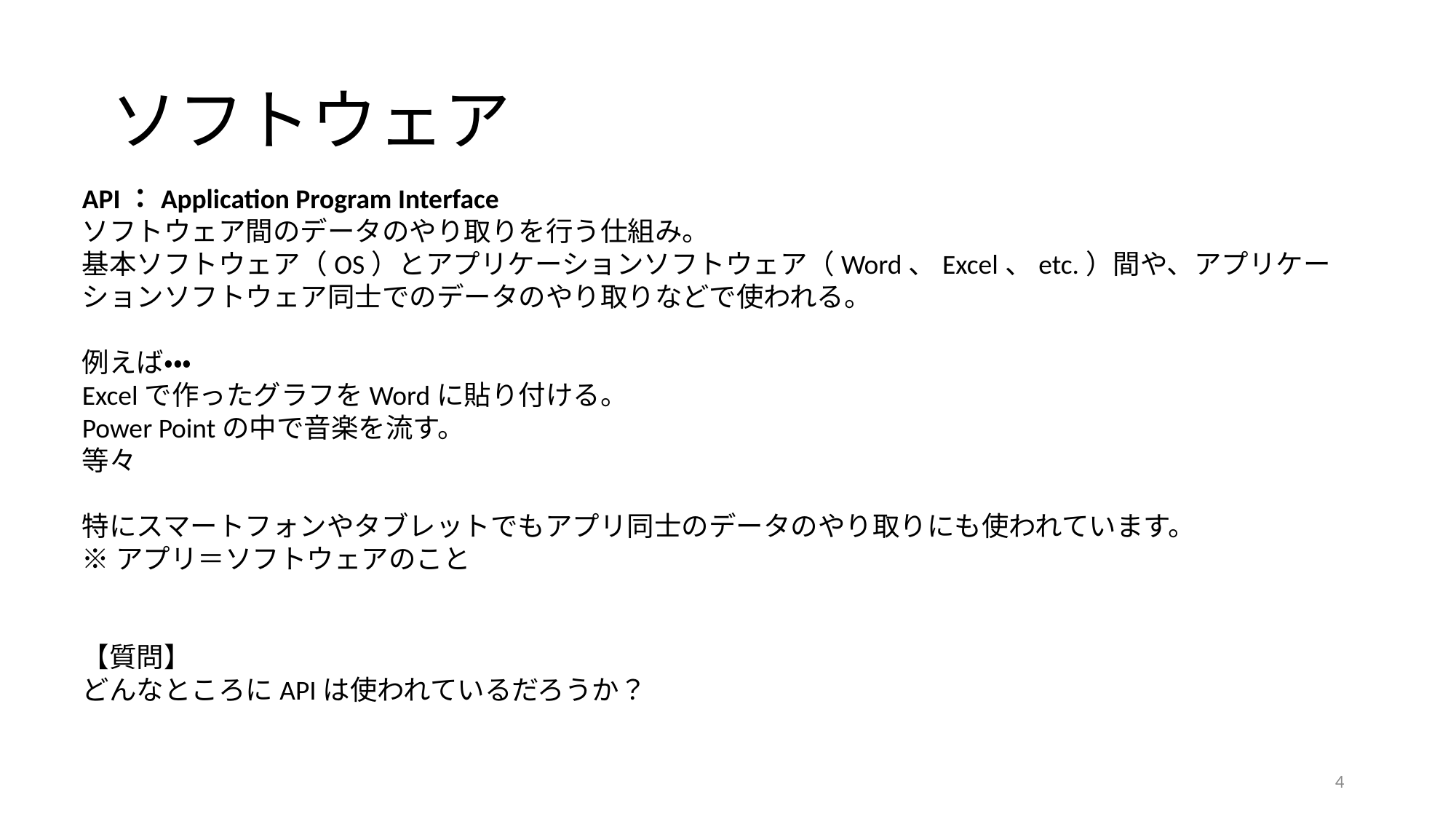

# ソフトウェア
API：Application Program Interface
ソフトウェア間のデータのやり取りを行う仕組み。
基本ソフトウェア（OS）とアプリケーションソフトウェア（Word、Excel、etc.）間や、アプリケーションソフトウェア同士でのデータのやり取りなどで使われる。

例えば・・・
Excelで作ったグラフをWordに貼り付ける。
Power Pointの中で音楽を流す。
等々

特にスマートフォンやタブレットでもアプリ同士のデータのやり取りにも使われています。
※アプリ＝ソフトウェアのこと

【質問】
どんなところにAPIは使われているだろうか？

4